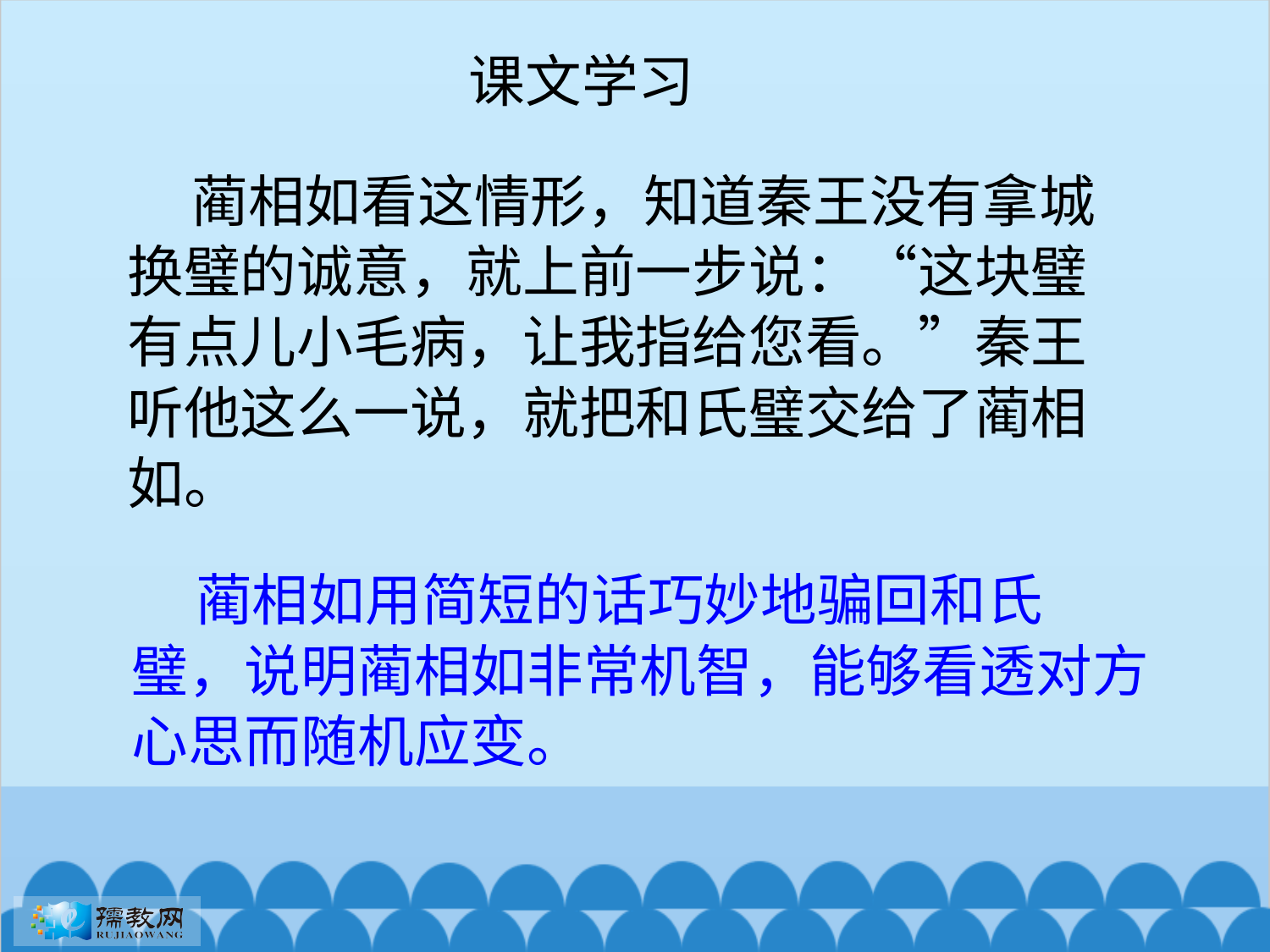

课文学习
    蔺相如看这情形，知道秦王没有拿城换璧的诚意，就上前一步说：“这块璧有点儿小毛病，让我指给您看。”秦王听他这么一说，就把和氏璧交给了蔺相如。
    蔺相如用简短的话巧妙地骗回和氏璧，说明蔺相如非常机智，能够看透对方心思而随机应变。